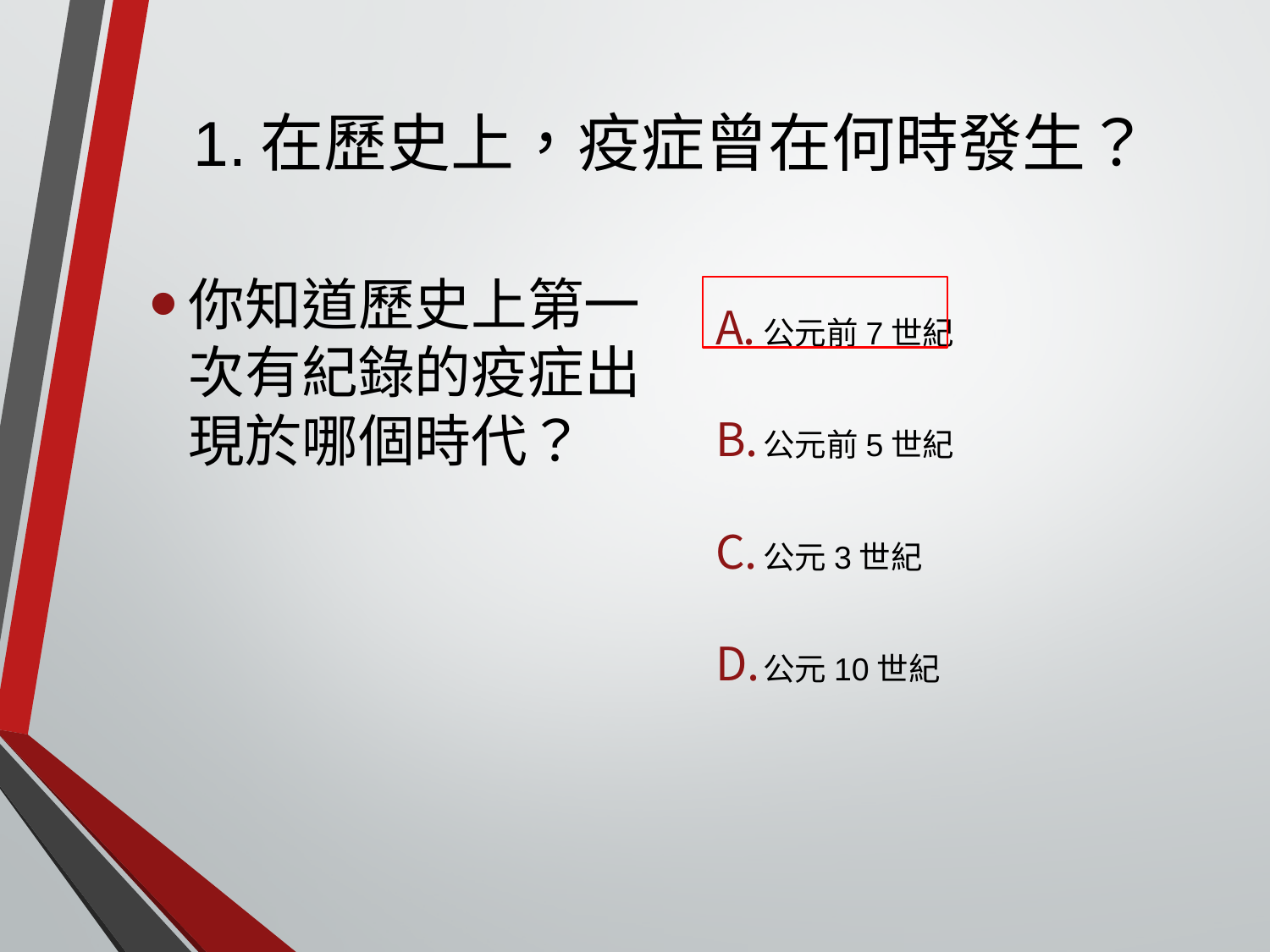

# 1.在歷史上，疫症曾在何時發生？
你知道歷史上第一次有紀錄的疫症出現於哪個時代？
公元前7世紀
公元前5世紀
公元3世紀
公元10世紀